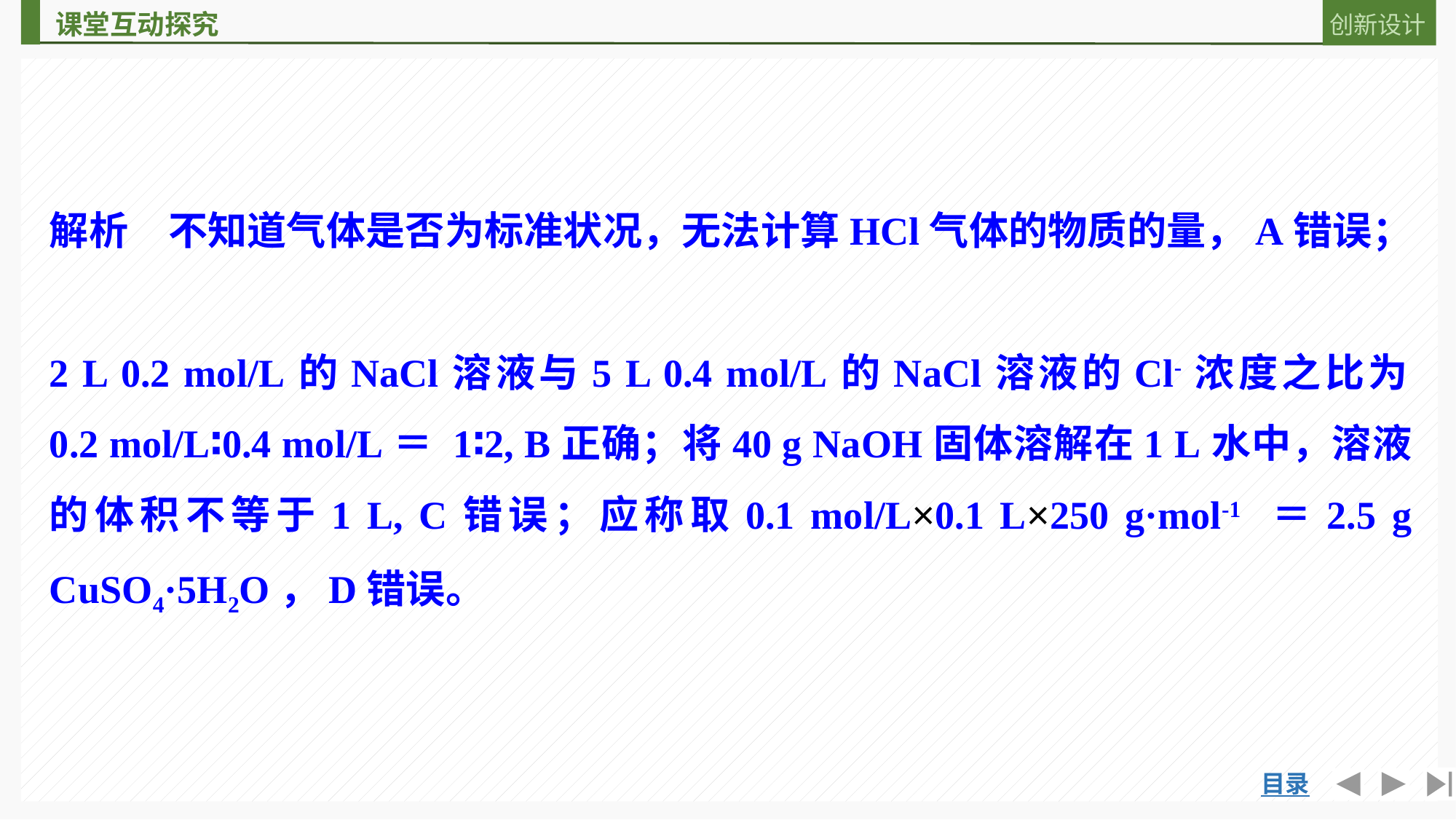

解析　不知道气体是否为标准状况，无法计算HCl气体的物质的量，A错误；
2 L 0.2 mol/L的NaCl溶液与5 L 0.4 mol/L的NaCl溶液的Cl-浓度之比为
0.2 mol/L∶0.4 mol/L＝ 1∶2, B正确；将40 g NaOH固体溶解在1 L水中，溶液的体积不等于1 L, C错误；应称取0.1 mol/L×0.1 L×250 g·mol-1 ＝2.5 g CuSO4·5H2O，D错误。